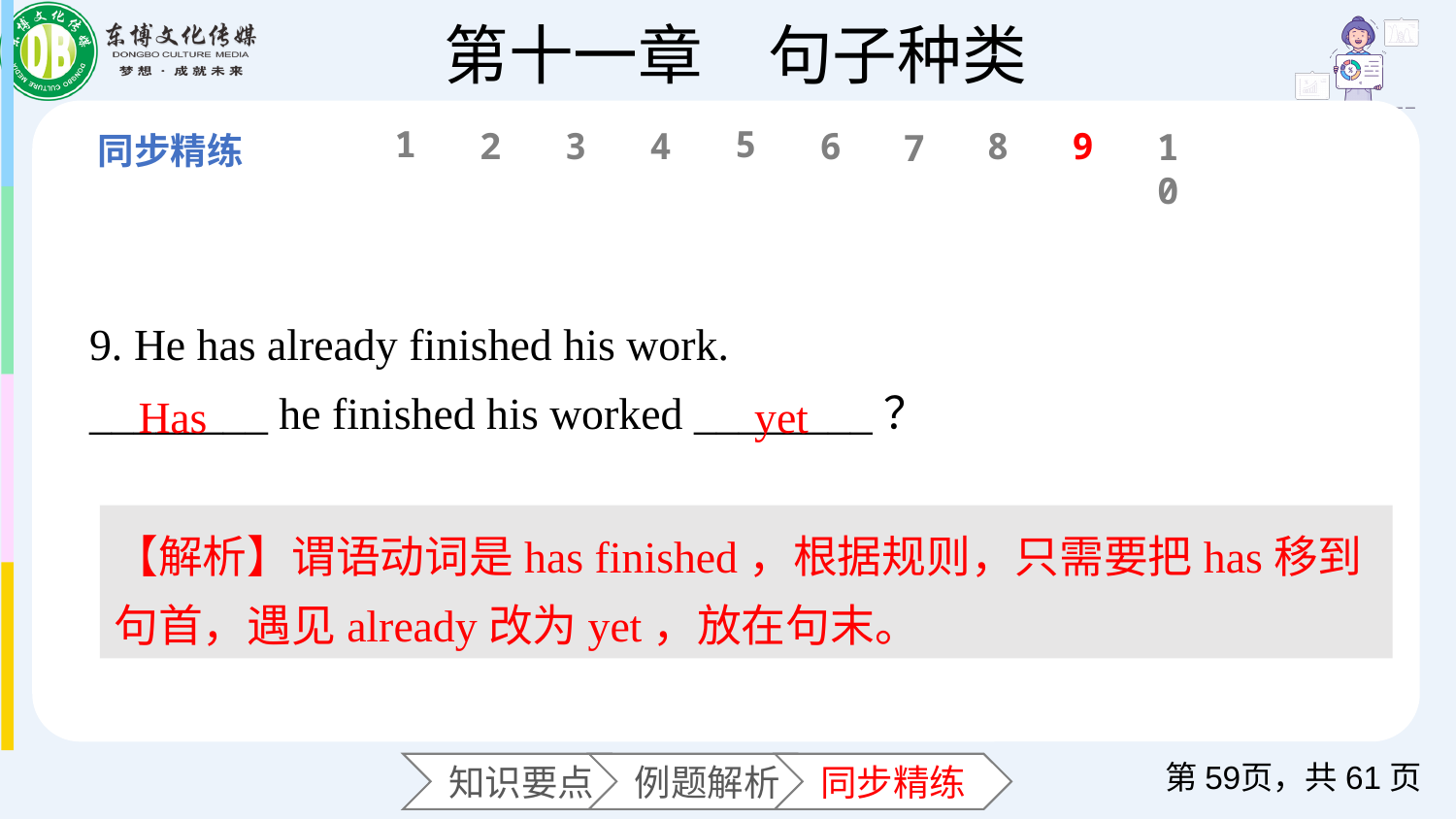

1
5
6
2
3
4
8
9
10
7

9. He has already finished his work.
________ he finished his worked ________？
Has
yet
【解析】谓语动词是has finished，根据规则，只需要把has移到句首，遇见already改为yet，放在句末。